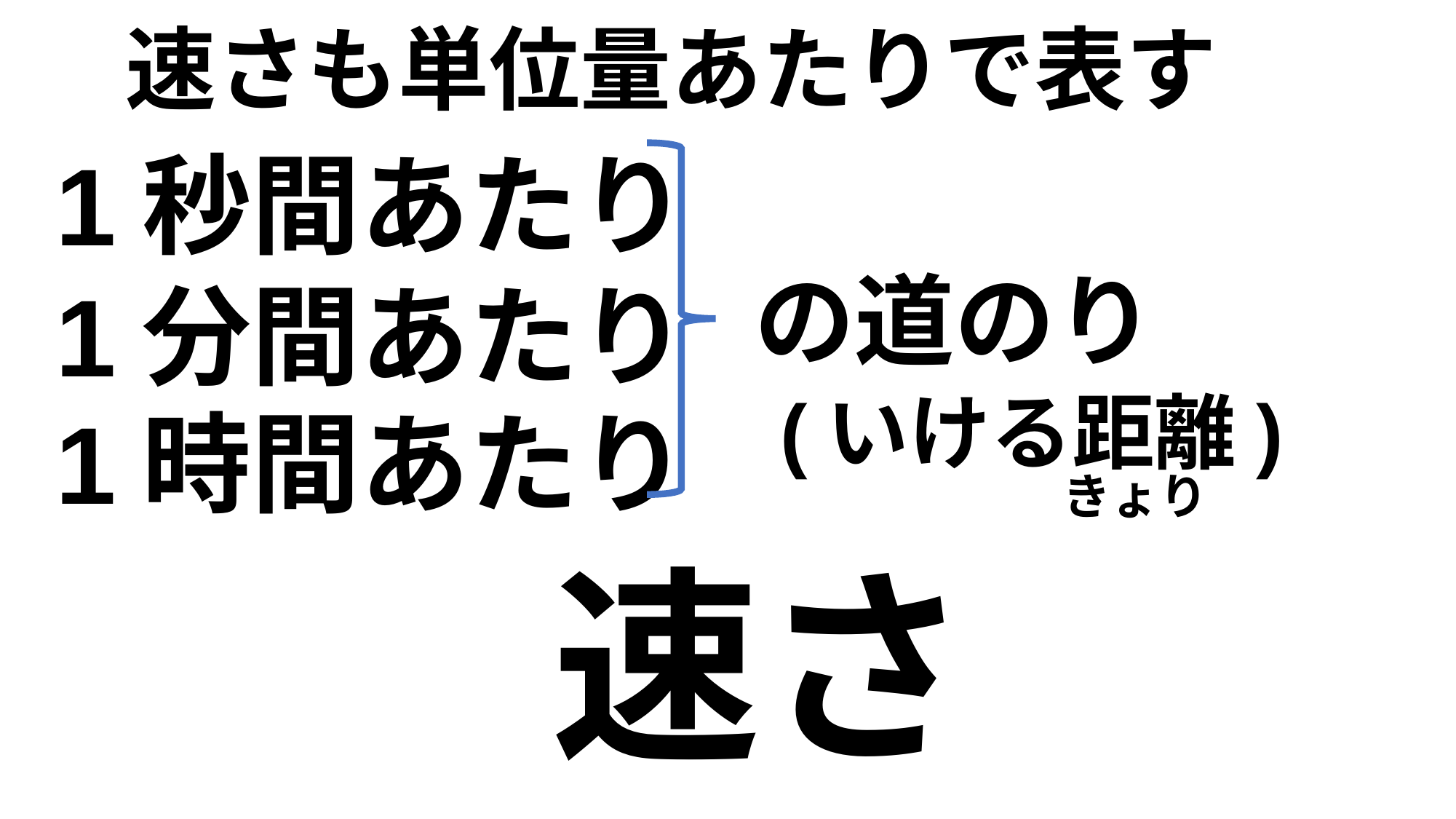

速さも単位量あたりで表す
1秒間あたり

の道のり
1分間あたり
(いける距離)
1時間あたり
きょり
速さ